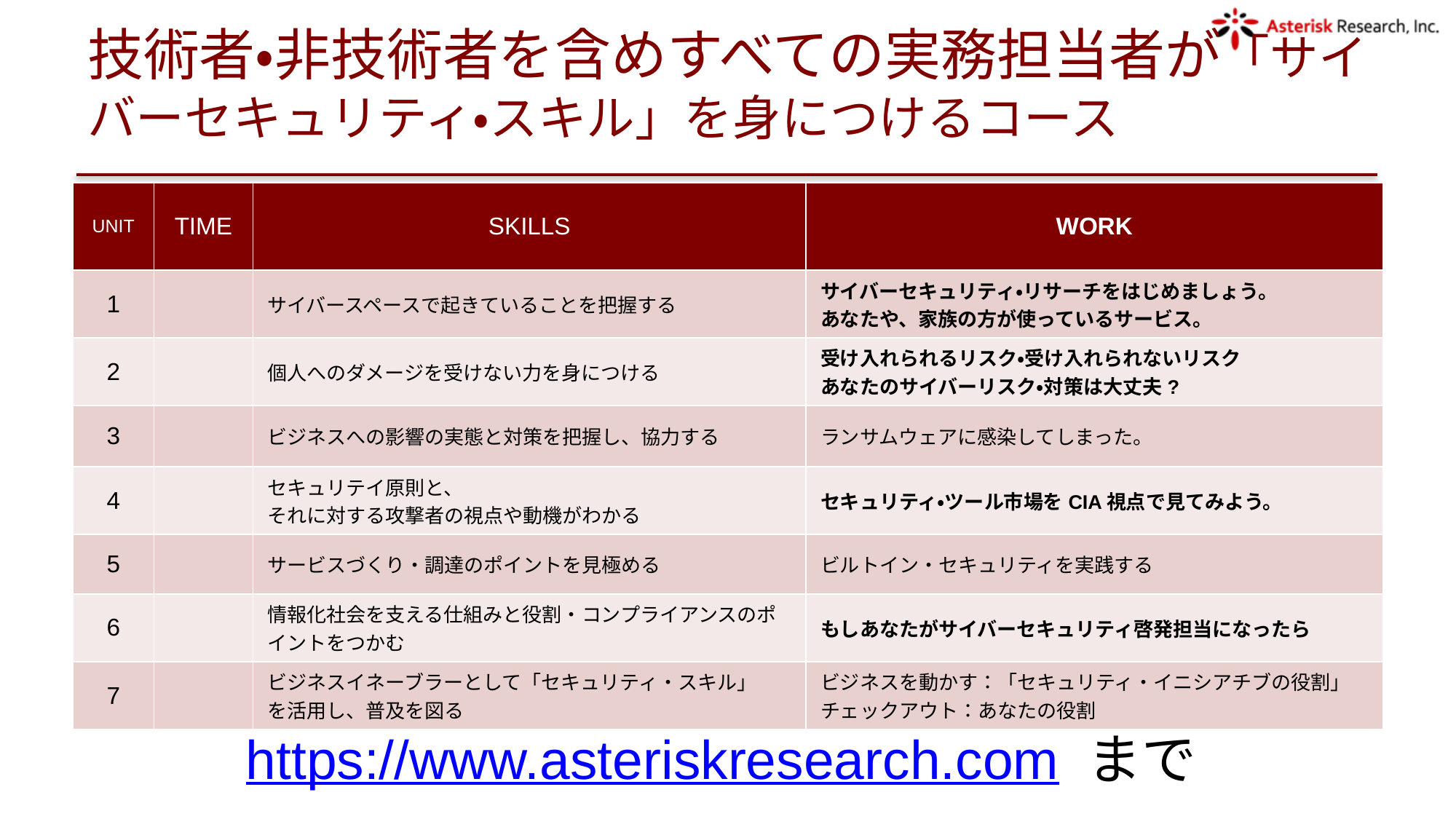

# 技術者・非技術者を含めすべての実務担当者が「サイバーセキュリティ・スキル」を身につけるコース
| UNIT | TIME | SKILLS | WORK |
| --- | --- | --- | --- |
| 1 |  | サイバースペースで起きていることを把握する | サイバーセキュリティ・リサーチをはじめましょう。 あなたや、家族の方が使っているサービス。 |
| 2 |  | 個人へのダメージを受けない力を身につける | 受け入れられるリスク・受け入れられないリスク あなたのサイバーリスク・対策は大丈夫? |
| 3 |  | ビジネスへの影響の実態と対策を把握し、協力する | ランサムウェアに感染してしまった。 |
| 4 |  | セキュリテイ原則と、 それに対する攻撃者の視点や動機がわかる | セキュリティ・ツール市場をCIA視点で見てみよう。 |
| 5 |  | サービスづくり・調達のポイントを見極める | ビルトイン・セキュリティを実践する |
| 6 |  | 情報化社会を支える仕組みと役割・コンプライアンスのポイントをつかむ | もしあなたがサイバーセキュリティ啓発担当になったら |
| 7 |  | ビジネスイネーブラーとして「セキュリティ・スキル」 を活用し、普及を図る | ビジネスを動かす：「セキュリティ・イニシアチブの役割」 チェックアウト：あなたの役割 |
https://www.asteriskresearch.com まで